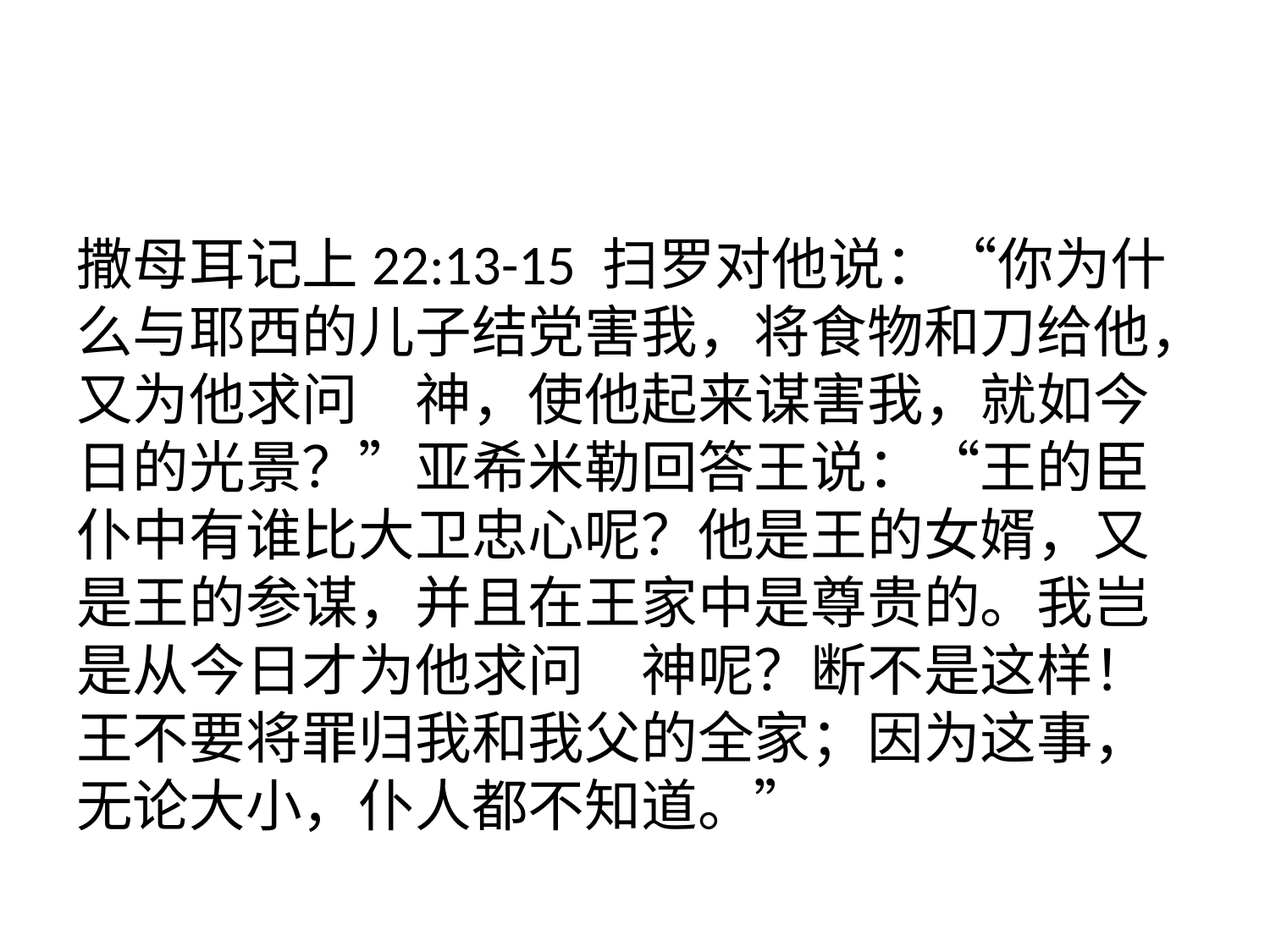

#
撒母耳记上22:13-15 扫罗对他说：“你为什么与耶西的儿子结党害我，将食物和刀给他，又为他求问　神，使他起来谋害我，就如今日的光景？”亚希米勒回答王说：“王的臣仆中有谁比大卫忠心呢？他是王的女婿，又是王的参谋，并且在王家中是尊贵的。我岂是从今日才为他求问　神呢？断不是这样！王不要将罪归我和我父的全家；因为这事，无论大小，仆人都不知道。”